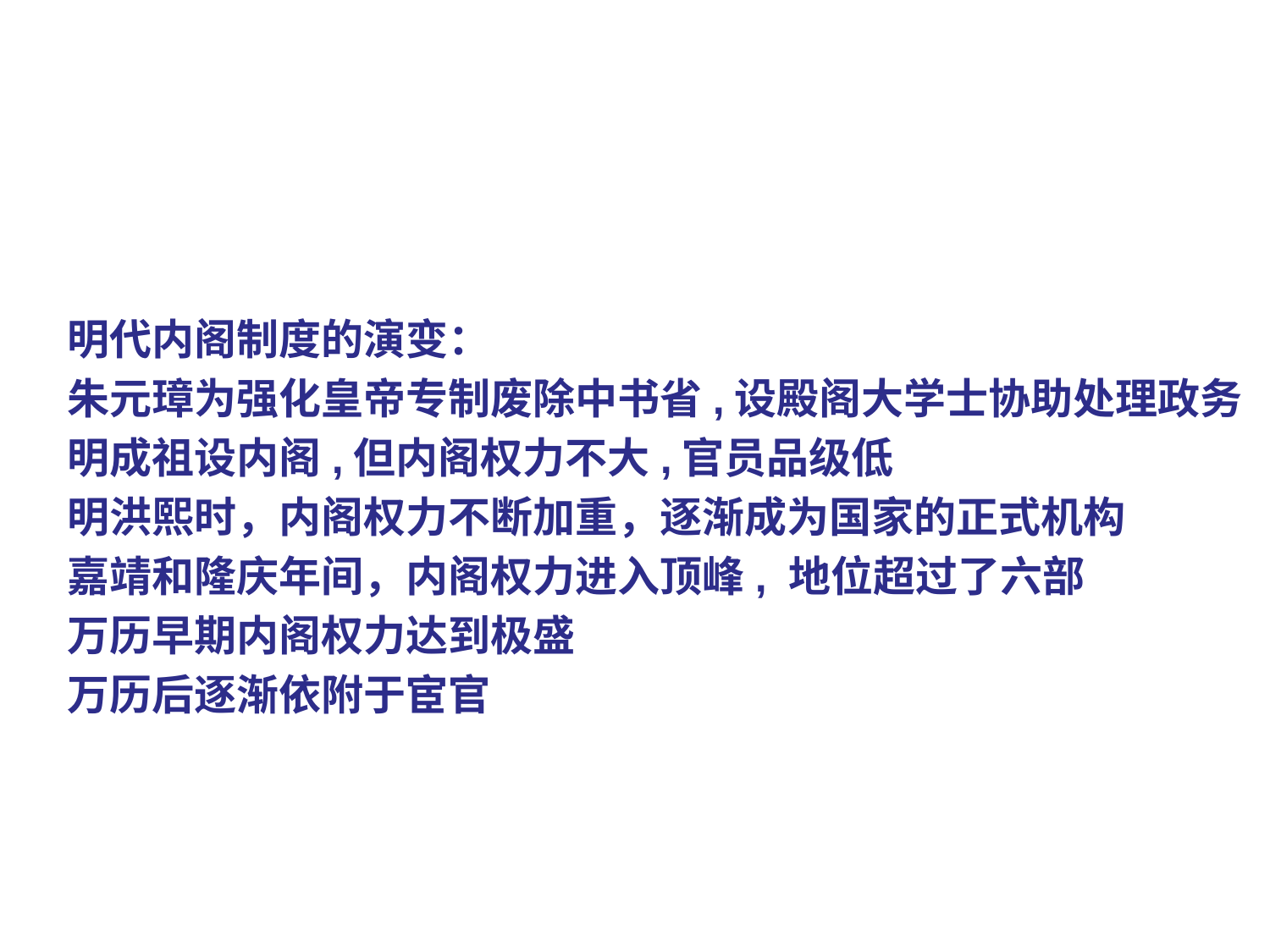

明代内阁制度的演变：
朱元璋为强化皇帝专制废除中书省,设殿阁大学士协助处理政务
明成祖设内阁,但内阁权力不大,官员品级低
明洪熙时，内阁权力不断加重，逐渐成为国家的正式机构
嘉靖和隆庆年间，内阁权力进入顶峰, 地位超过了六部
万历早期内阁权力达到极盛
万历后逐渐依附于宦官